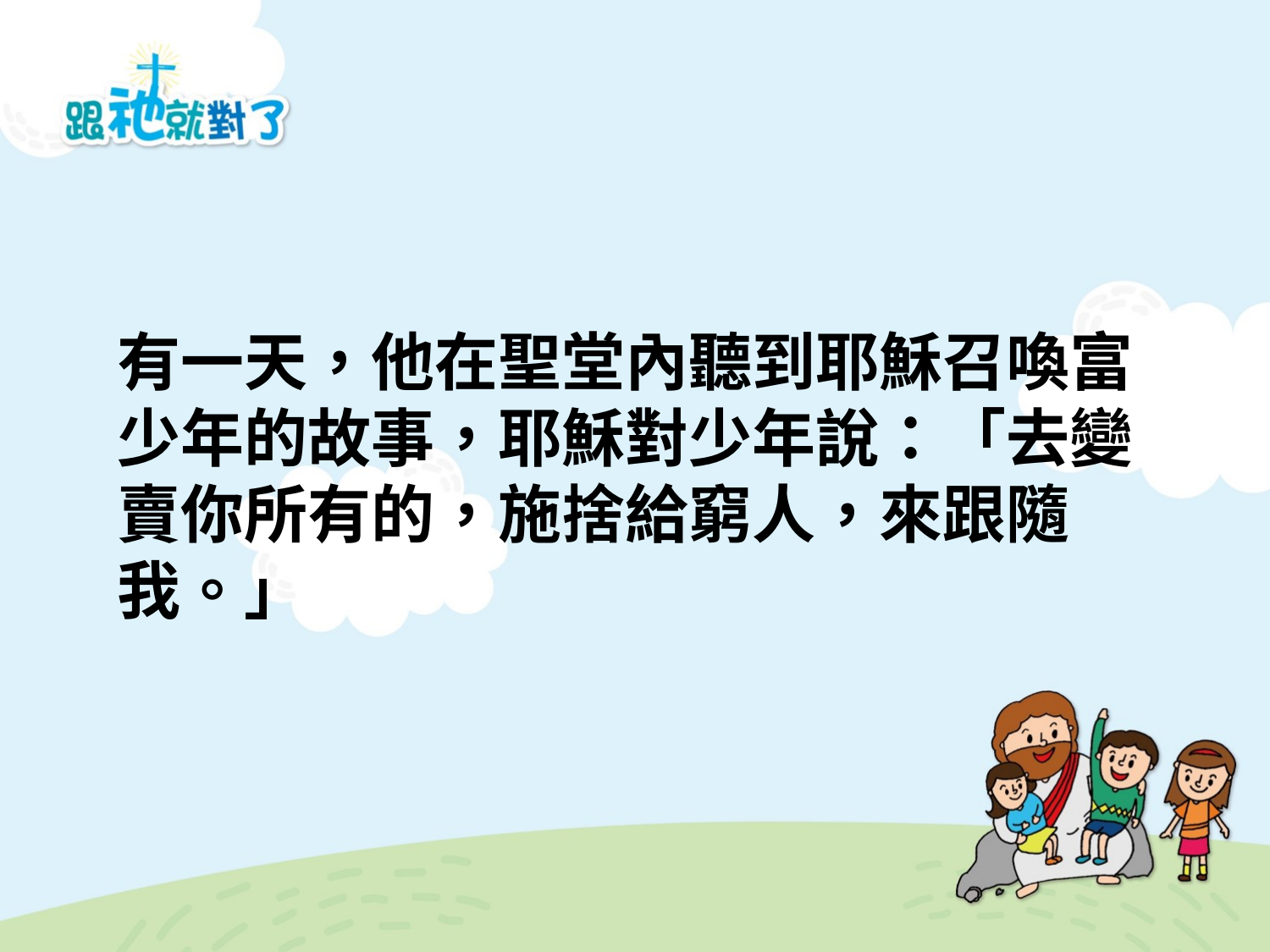

有一天，他在聖堂內聽到耶穌召喚富少年的故事，耶穌對少年說：「去變賣你所有的，施捨給窮人，來跟隨我。」